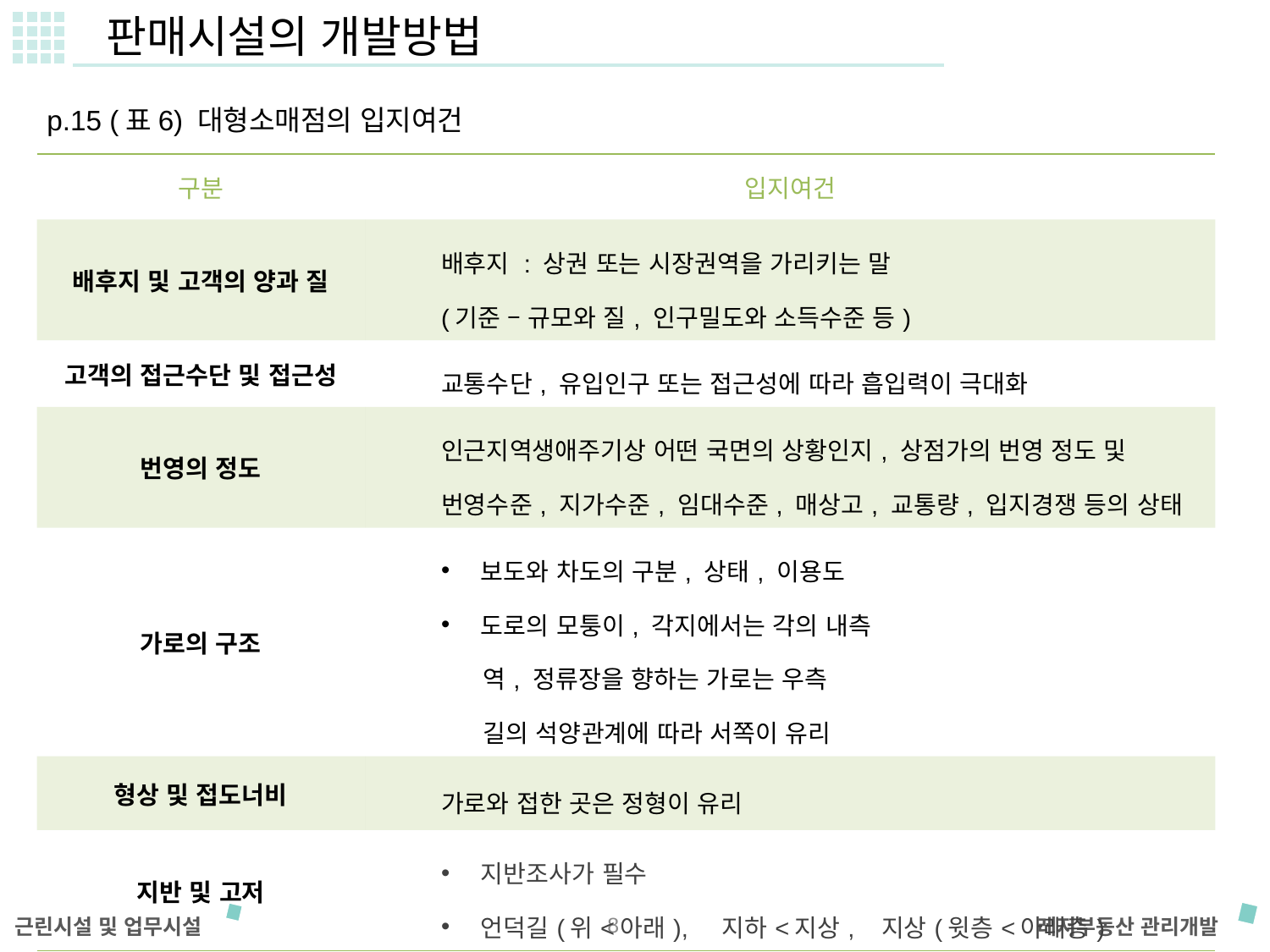

판매시설의 개발방법

p.15 (표6) 대형소매점의 입지여건
| 구분 | 입지여건 |
| --- | --- |
| 배후지 및 고객의 양과 질 | 배후지 : 상권 또는 시장권역을 가리키는 말 (기준 – 규모와 질, 인구밀도와 소득수준 등) |
| 고객의 접근수단 및 접근성 | 교통수단, 유입인구 또는 접근성에 따라 흡입력이 극대화 |
| 번영의 정도 | 인근지역생애주기상 어떤 국면의 상황인지, 상점가의 번영 정도 및 번영수준, 지가수준, 임대수준, 매상고, 교통량, 입지경쟁 등의 상태 |
| 가로의 구조 | 보도와 차도의 구분, 상태, 이용도 도로의 모퉁이, 각지에서는 각의 내측 역, 정류장을 향하는 가로는 우측 길의 석양관계에 따라 서쪽이 유리 |
| 형상 및 접도너비 | 가로와 접한 곳은 정형이 유리 |
| 지반 및 고저 | 지반조사가 필수 언덕길(위<아래), 지하<지상, 지상(윗층<아래층) |
8